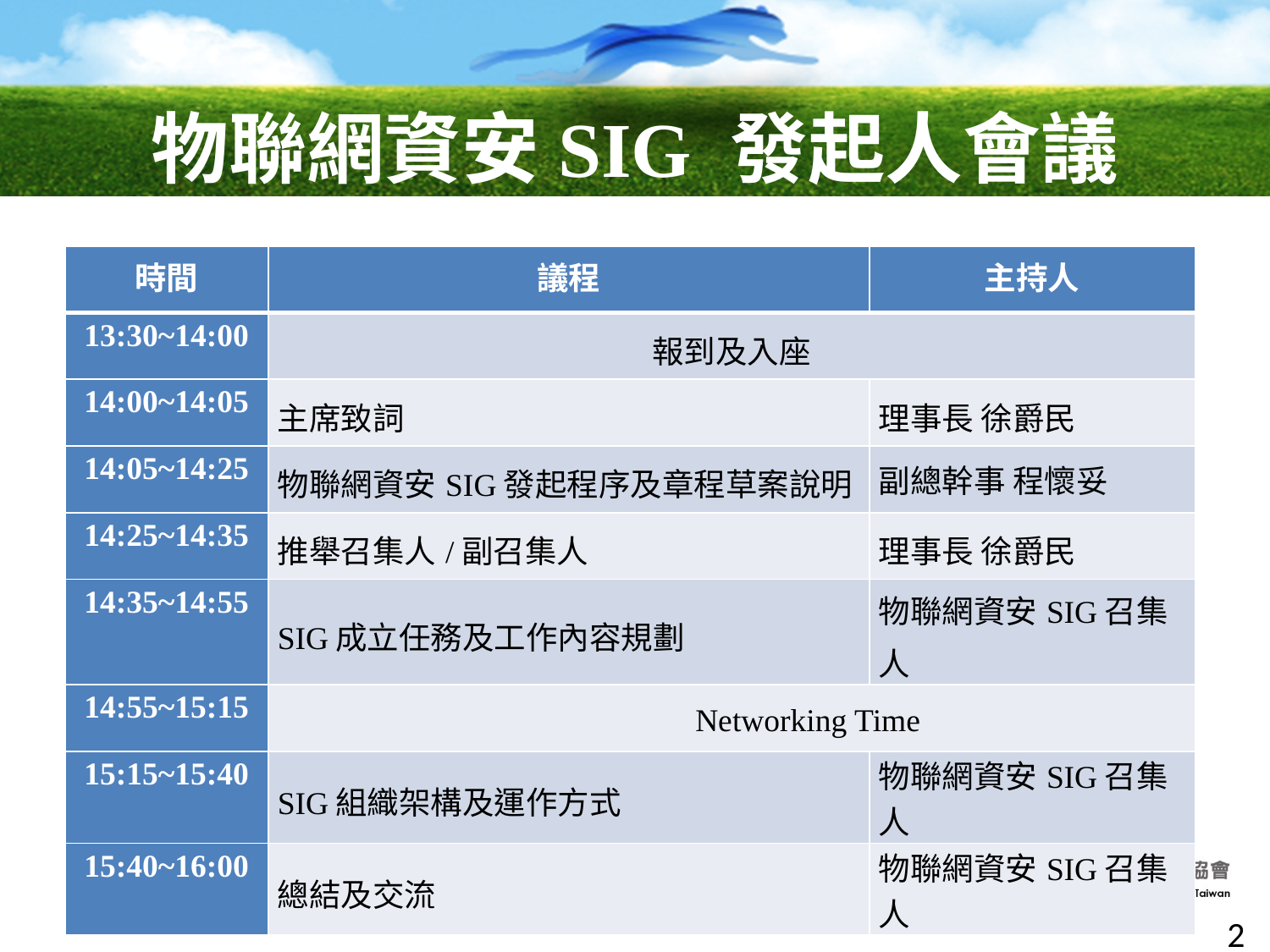

物聯網資安SIG 發起人會議
| 時間 | 議程 | 主持人 |
| --- | --- | --- |
| 13:30~14:00 | 報到及入座 |  |
| 14:00~14:05 | 主席致詞 | 理事長 徐爵民 |
| 14:05~14:25 | 物聯網資安SIG發起程序及章程草案說明 | 副總幹事 程懷妥 |
| 14:25~14:35 | 推舉召集人/副召集人 | 理事長 徐爵民 |
| 14:35~14:55 | SIG成立任務及工作內容規劃 | 物聯網資安SIG召集人 |
| 14:55~15:15 | Networking Time |  |
| 15:15~15:40 | SIG組織架構及運作方式 | 物聯網資安SIG召集人 |
| 15:40~16:00 | 總結及交流 | 物聯網資安SIG召集人 |